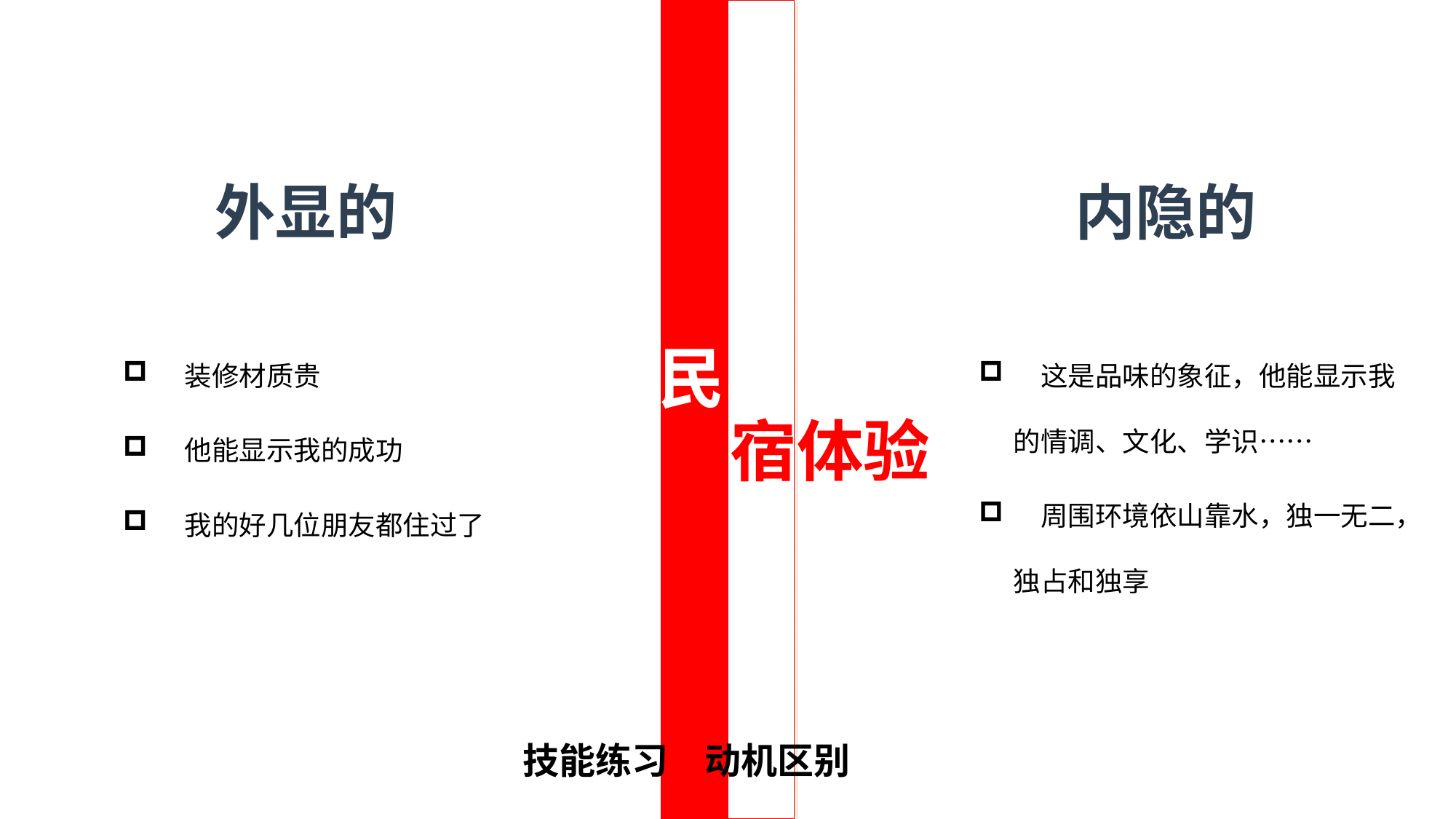

高端民
宿体验
外显的
内隐的
　装修材质贵
　他能显示我的成功
　我的好几位朋友都住过了
　这是品味的象征，他能显示我的情调、文化、学识……
　周围环境依山靠水，独一无二，独占和独享
技能练习　动机区别